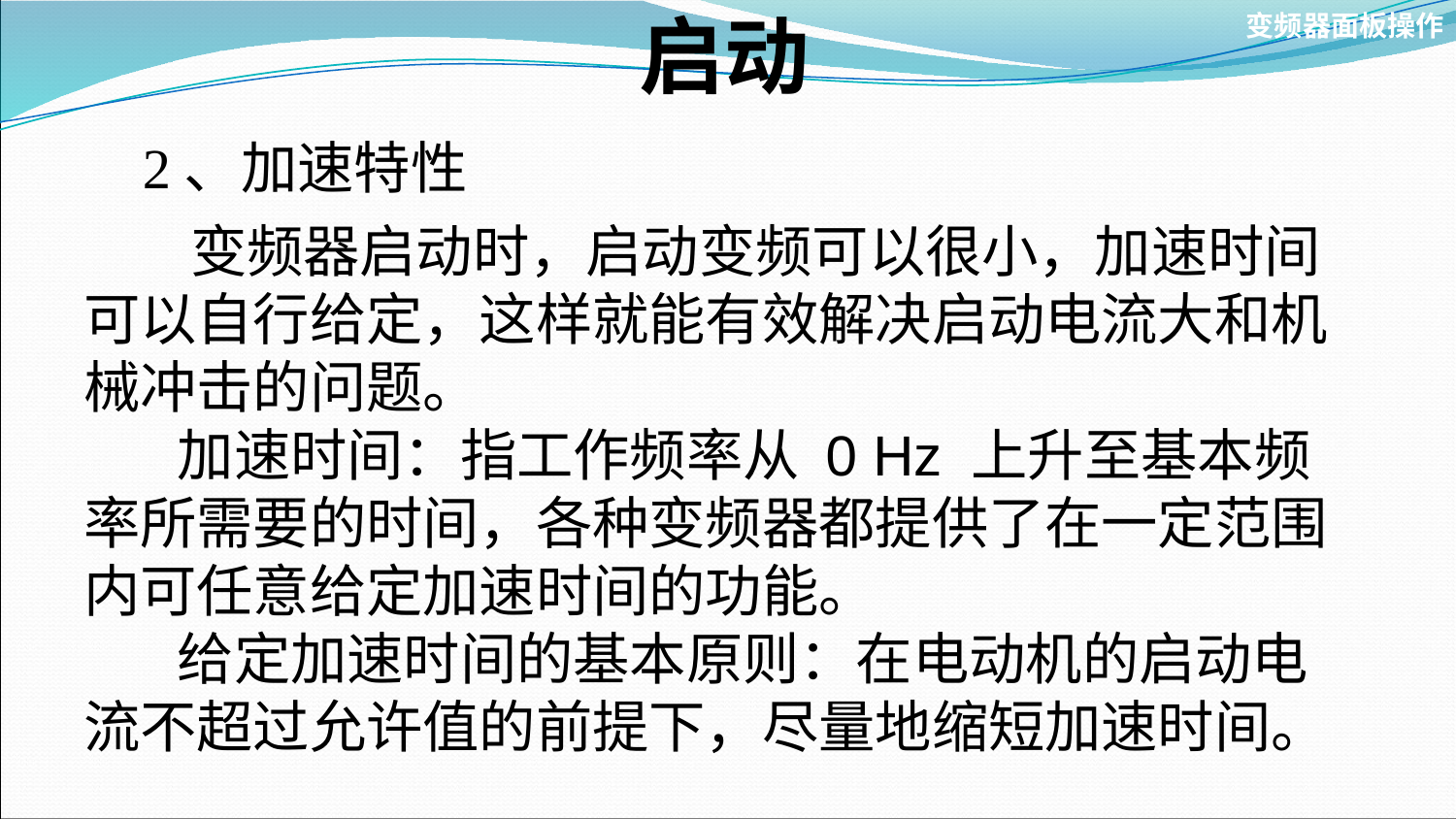

启动
变频器面板操作
2、加速特性
    变频器启动时，启动变频可以很小，加速时间可以自行给定，这样就能有效解决启动电流大和机械冲击的问题。
   加速时间：指工作频率从 0 Hz 上升至基本频率所需要的时间，各种变频器都提供了在一定范围内可任意给定加速时间的功能。
   给定加速时间的基本原则：在电动机的启动电流不超过允许值的前提下，尽量地缩短加速时间。
4